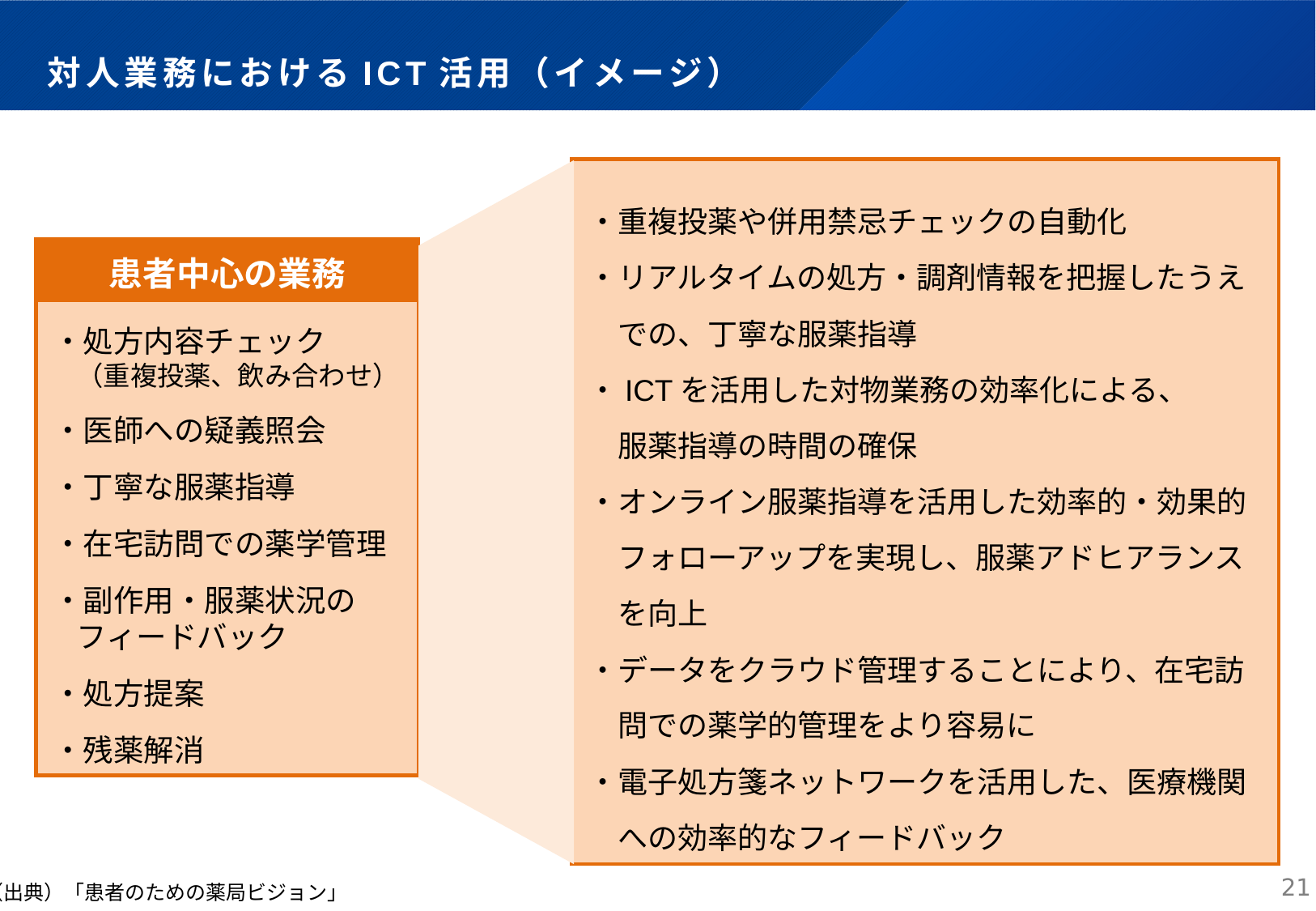

# 対人業務におけるICT活用（イメージ）

・重複投薬や併用禁忌チェックの自動化
・リアルタイムの処方・調剤情報を把握したうえ
　での、丁寧な服薬指導
・ICTを活用した対物業務の効率化による、
　服薬指導の時間の確保
・オンライン服薬指導を活用した効率的・効果的
　フォローアップを実現し、服薬アドヒアランス
　を向上
・データをクラウド管理することにより、在宅訪
　問での薬学的管理をより容易に
・電子処方箋ネットワークを活用した、医療機関
　への効率的なフィードバック

・処方内容チェック
（重複投薬、飲み合わせ）
・医師への疑義照会
・丁寧な服薬指導
・在宅訪問での薬学管理
・副作用・服薬状況の
フィードバック
・処方提案
・残薬解消
患者中心の業務

21
（出典）「患者のための薬局ビジョン」